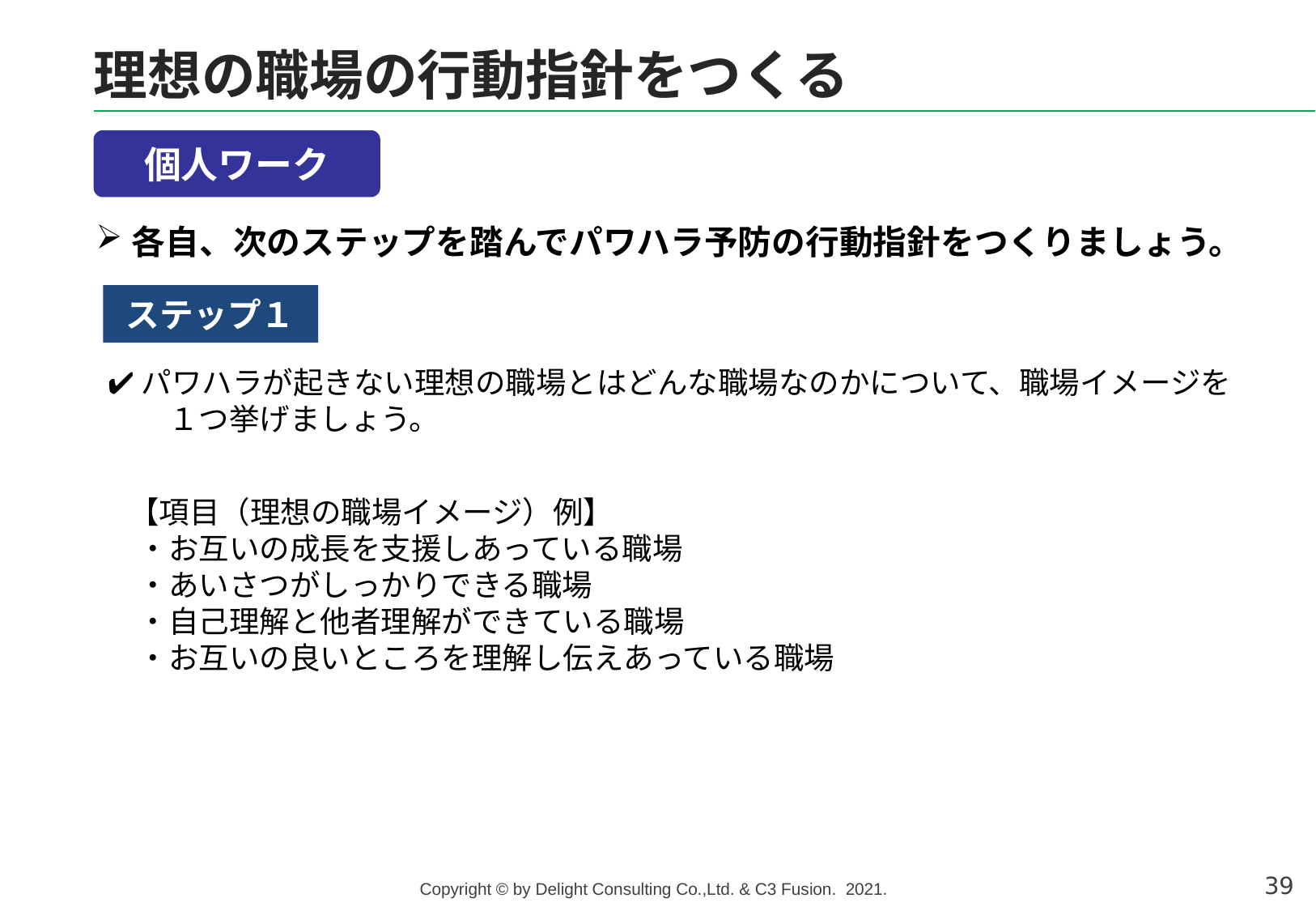

理想の職場の行動指針をつくる
個人ワーク
各自、次のステップを踏んでパワハラ予防の行動指針をつくりましょう。
ステップ１
✔パワハラが起きない理想の職場とはどんな職場なのかについて、職場イメージを
　　１つ挙げましょう。

  【項目（理想の職場イメージ）例】
　・お互いの成長を支援しあっている職場
　・あいさつがしっかりできる職場
　・自己理解と他者理解ができている職場
　・お互いの良いところを理解し伝えあっている職場
39